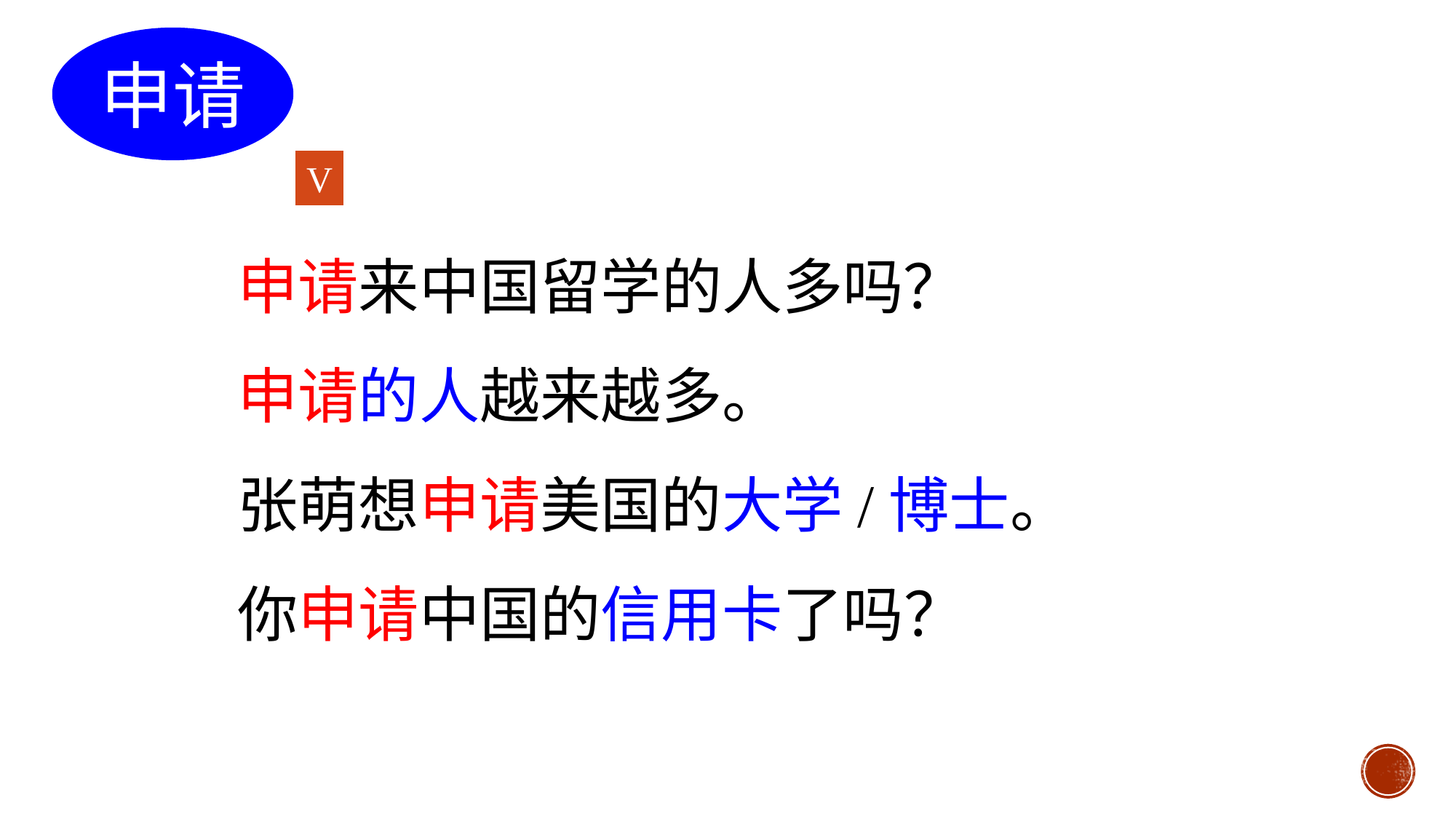

申请
V
申请来中国留学的人多吗？
申请的人越来越多。
张萌想申请美国的大学/博士。
你申请中国的信用卡了吗？